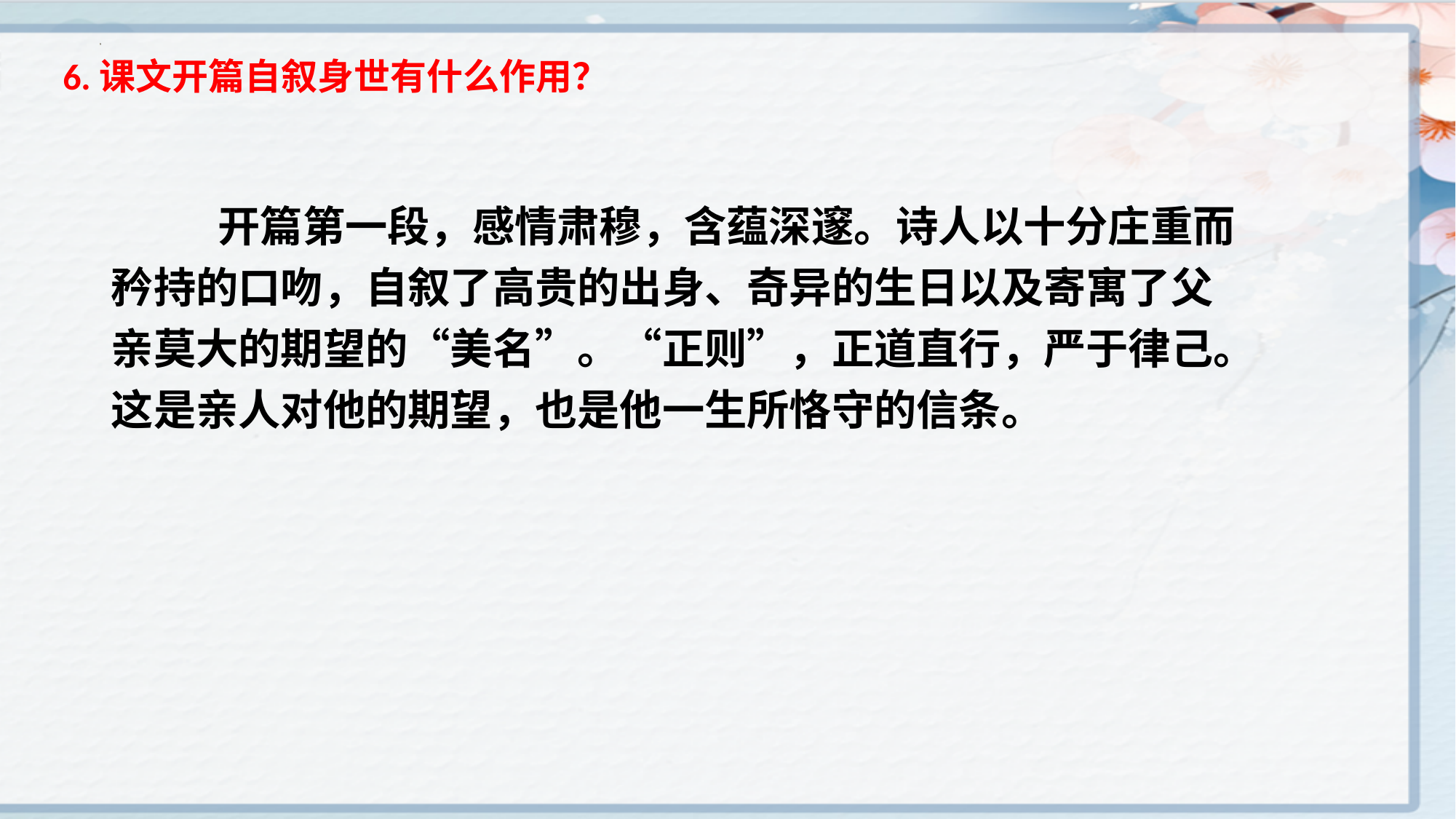

6.课文开篇自叙身世有什么作用？
          开篇第一段，感情肃穆，含蕴深邃。诗人以十分庄重而矜持的口吻，自叙了高贵的出身、奇异的生日以及寄寓了父亲莫大的期望的“美名”。“正则”，正道直行，严于律己。这是亲人对他的期望，也是他一生所恪守的信条。